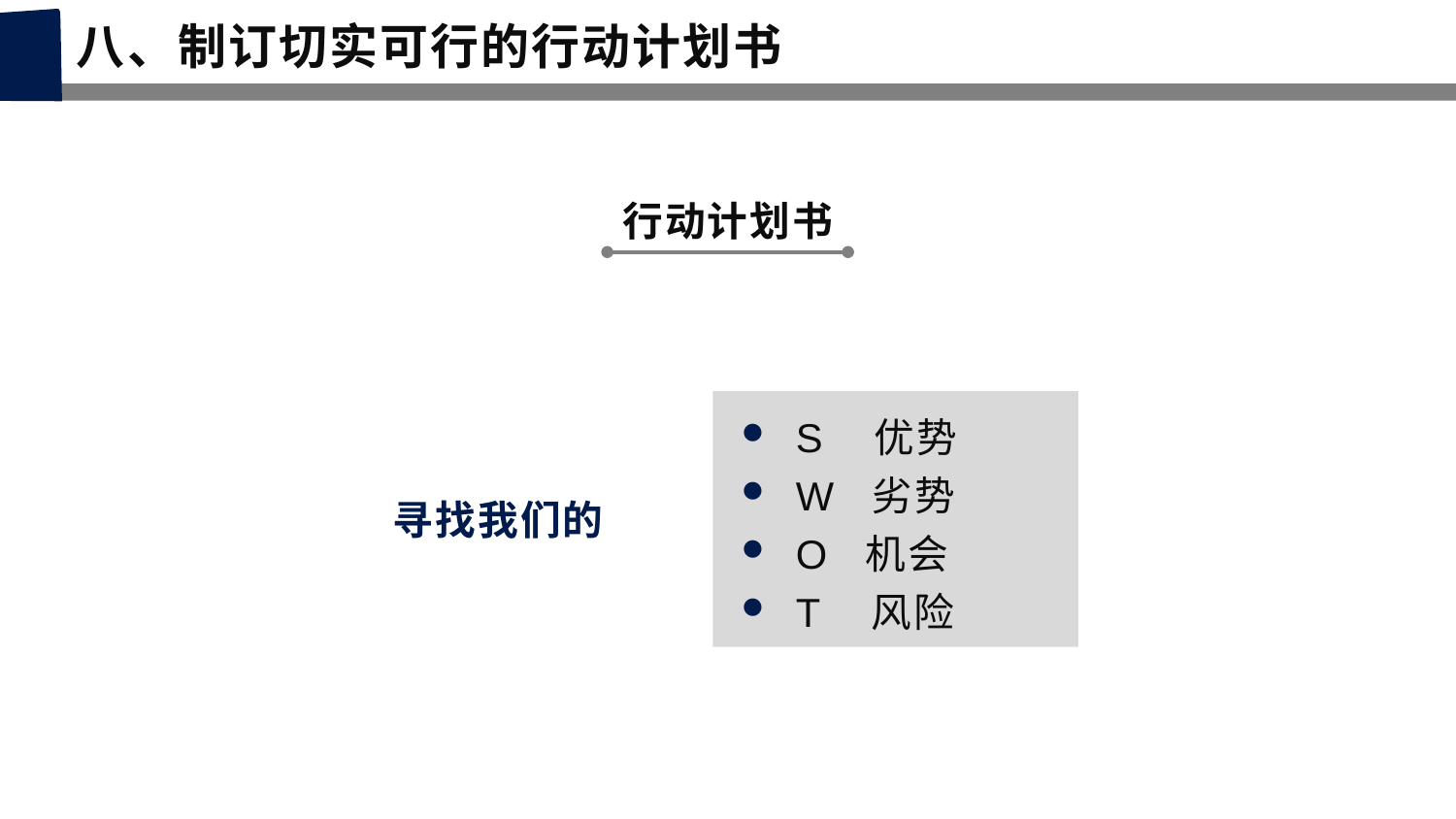

八、制订切实可行的行动计划书
行动计划书
S   优势
W  劣势
O  机会
T   风险
寻找我们的